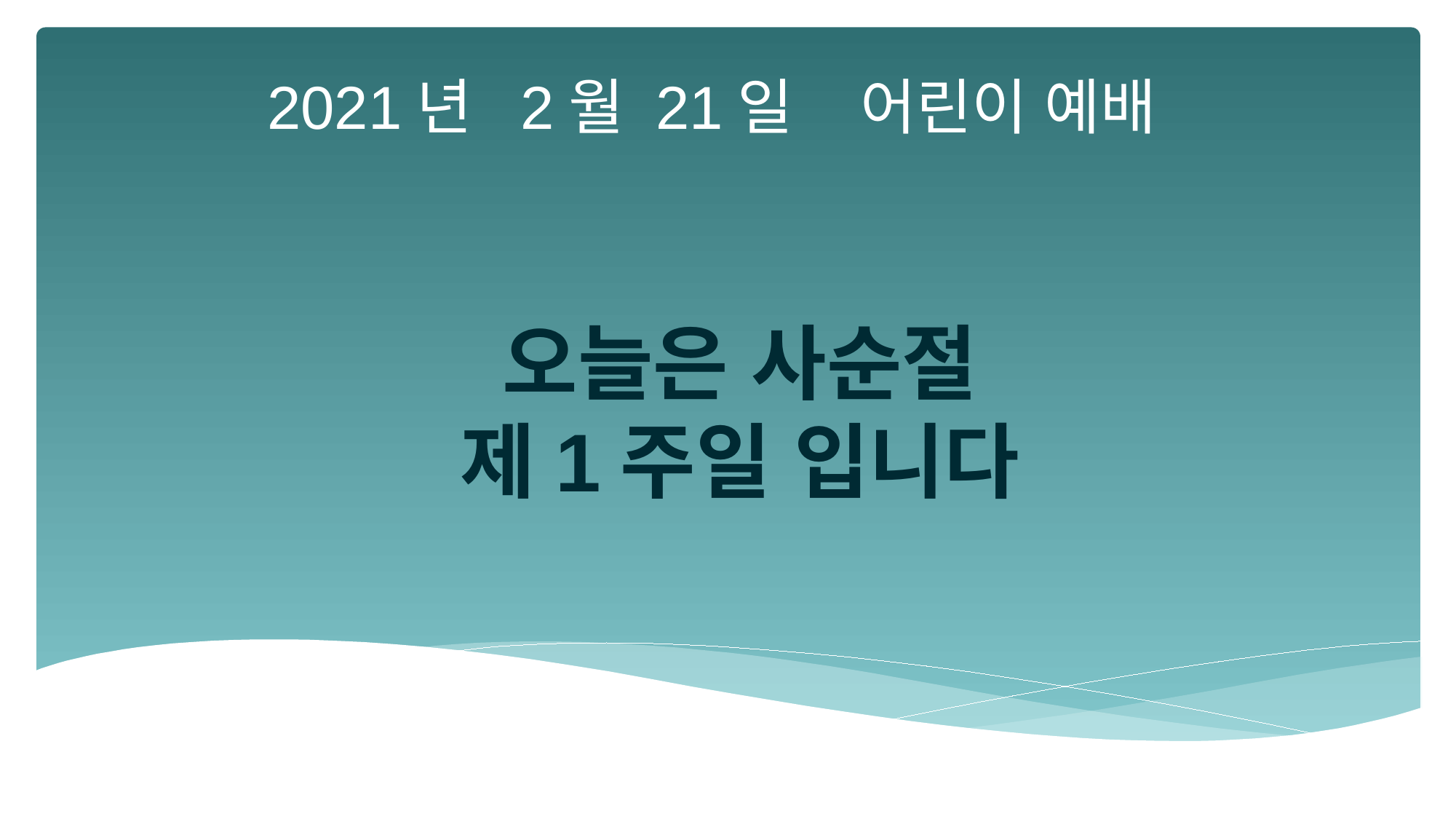

2021년  2월 21일    어린이 예배
오늘은 사순절
제1주일 입니다